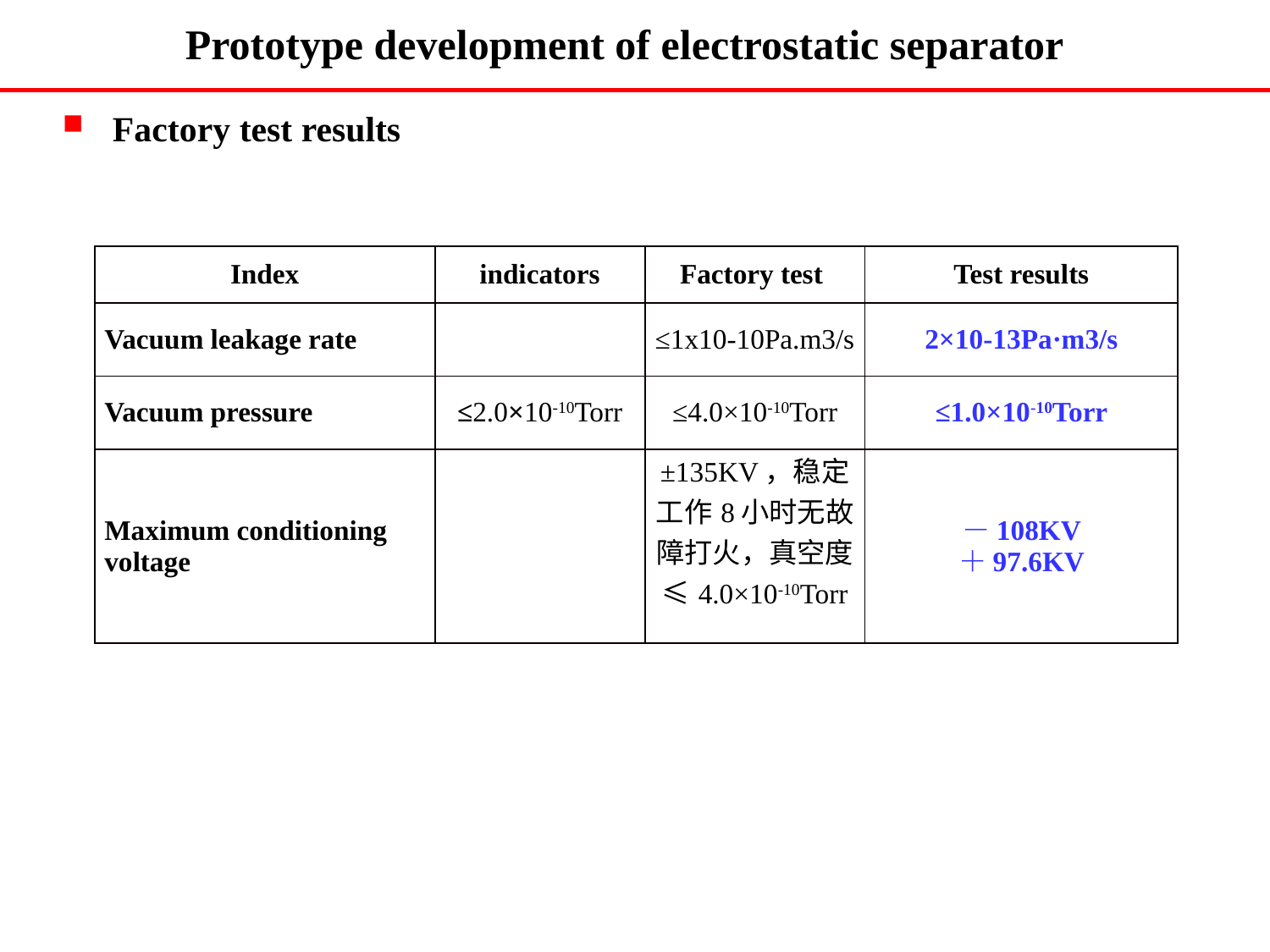

# Prototype development of electrostatic separator
Factory test results

| Index | indicators | Factory test | Test results |
| --- | --- | --- | --- |
| Vacuum leakage rate |  | ≤1x10-10Pa.m3/s | 2×10-13Pa·m3/s |
| Vacuum pressure | ≤2.0×10-10Torr | ≤4.0×10-10Torr | ≤1.0×10-10Torr |
| Maximum conditioning voltage |  | ±135KV，稳定工作8小时无故障打火，真空度≤4.0×10-10Torr | －108KV ＋97.6KV |